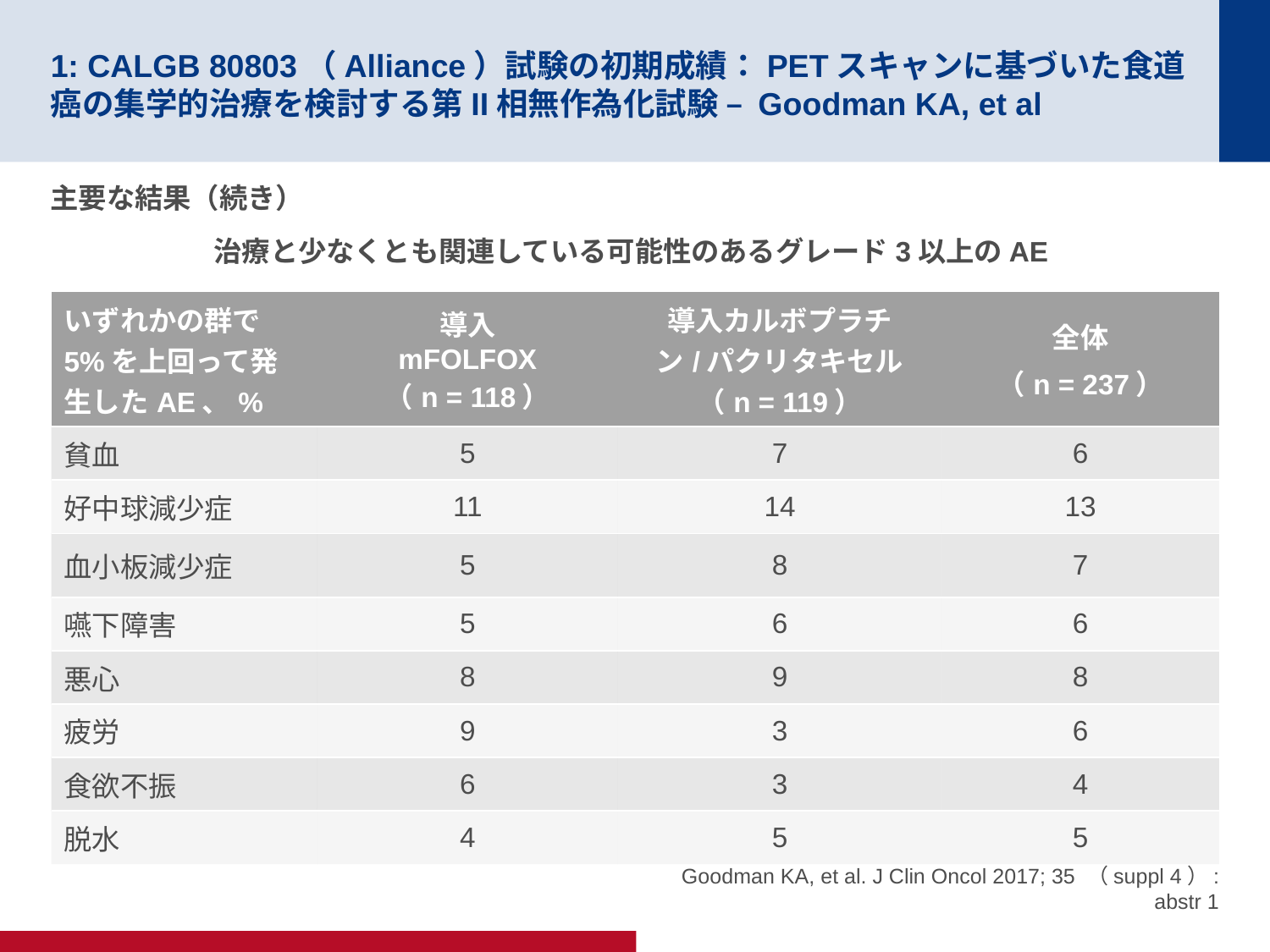

# 1: CALGB 80803（Alliance）試験の初期成績：PETスキャンに基づいた食道癌の集学的治療を検討する第II相無作為化試験 – Goodman KA, et al
主要な結果（続き）
治療と少なくとも関連している可能性のあるグレード3以上のAE
| いずれかの群で5%を上回って発生したAE、% | 導入 mFOLFOX （n = 118） | 導入カルボプラチン/パクリタキセル （n = 119） | 全体 （n = 237） |
| --- | --- | --- | --- |
| 貧血 | 5 | 7 | 6 |
| 好中球減少症 | 11 | 14 | 13 |
| 血小板減少症 | 5 | 8 | 7 |
| 嚥下障害 | 5 | 6 | 6 |
| 悪心 | 8 | 9 | 8 |
| 疲労 | 9 | 3 | 6 |
| 食欲不振 | 6 | 3 | 4 |
| 脱水 | 4 | 5 | 5 |
Goodman KA, et al. J Clin Oncol 2017; 35 （suppl 4）: abstr 1